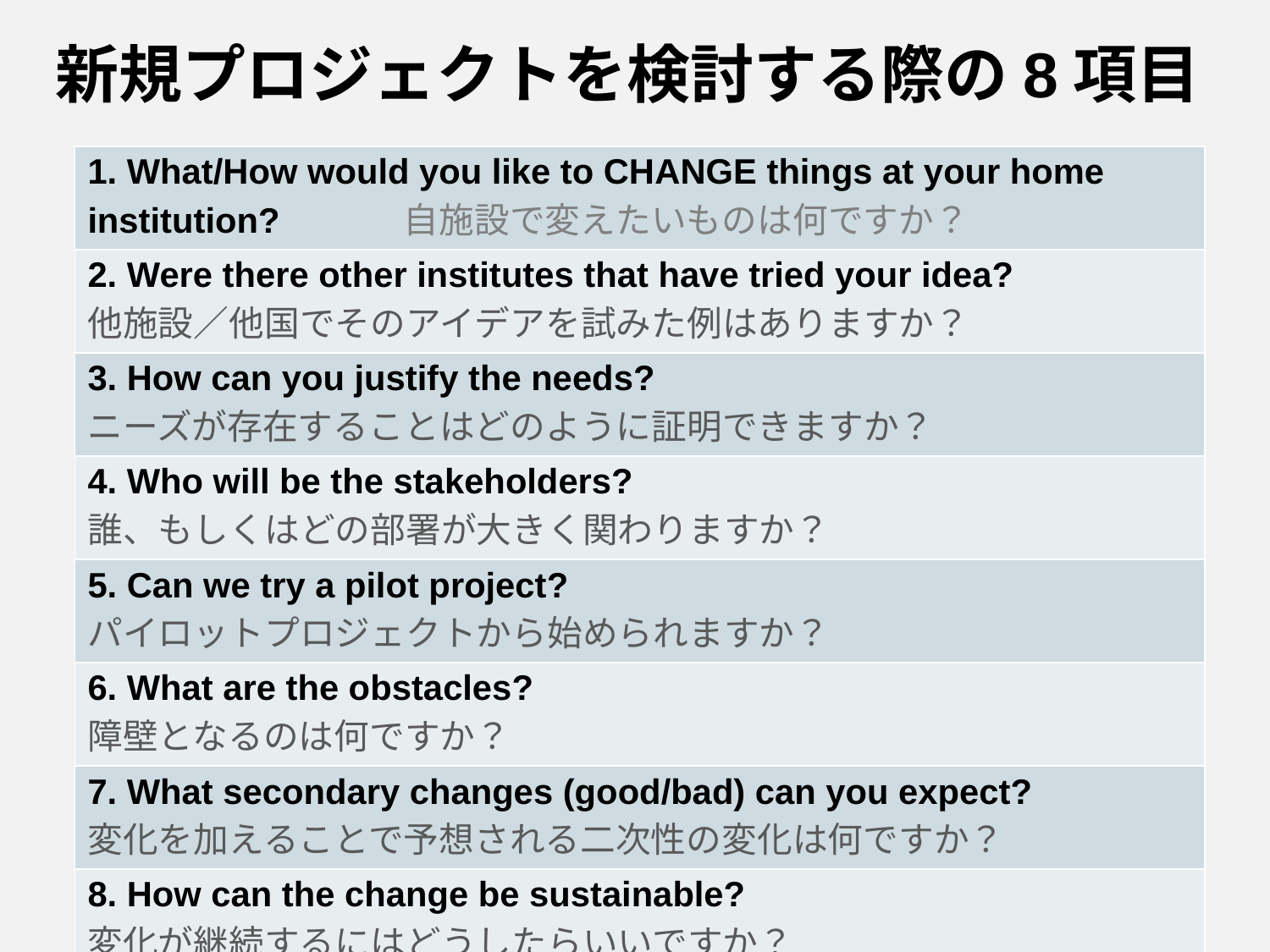

# 新規プロジェクトを検討する際の8項目
| 1. What/How would you like to CHANGE things at your home institution? 　　　自施設で変えたいものは何ですか？ |
| --- |
| 2. Were there other institutes that have tried your idea? 他施設／他国でそのアイデアを試みた例はありますか？ |
| 3. How can you justify the needs? ニーズが存在することはどのように証明できますか？ |
| 4. Who will be the stakeholders? 誰、もしくはどの部署が大きく関わりますか？ |
| 5. Can we try a pilot project? パイロットプロジェクトから始められますか？ |
| 6. What are the obstacles? 障壁となるのは何ですか？ |
| 7. What secondary changes (good/bad) can you expect? 変化を加えることで予想される二次性の変化は何ですか？ |
| 8. How can the change be sustainable? 変化が継続するにはどうしたらいいですか？ |